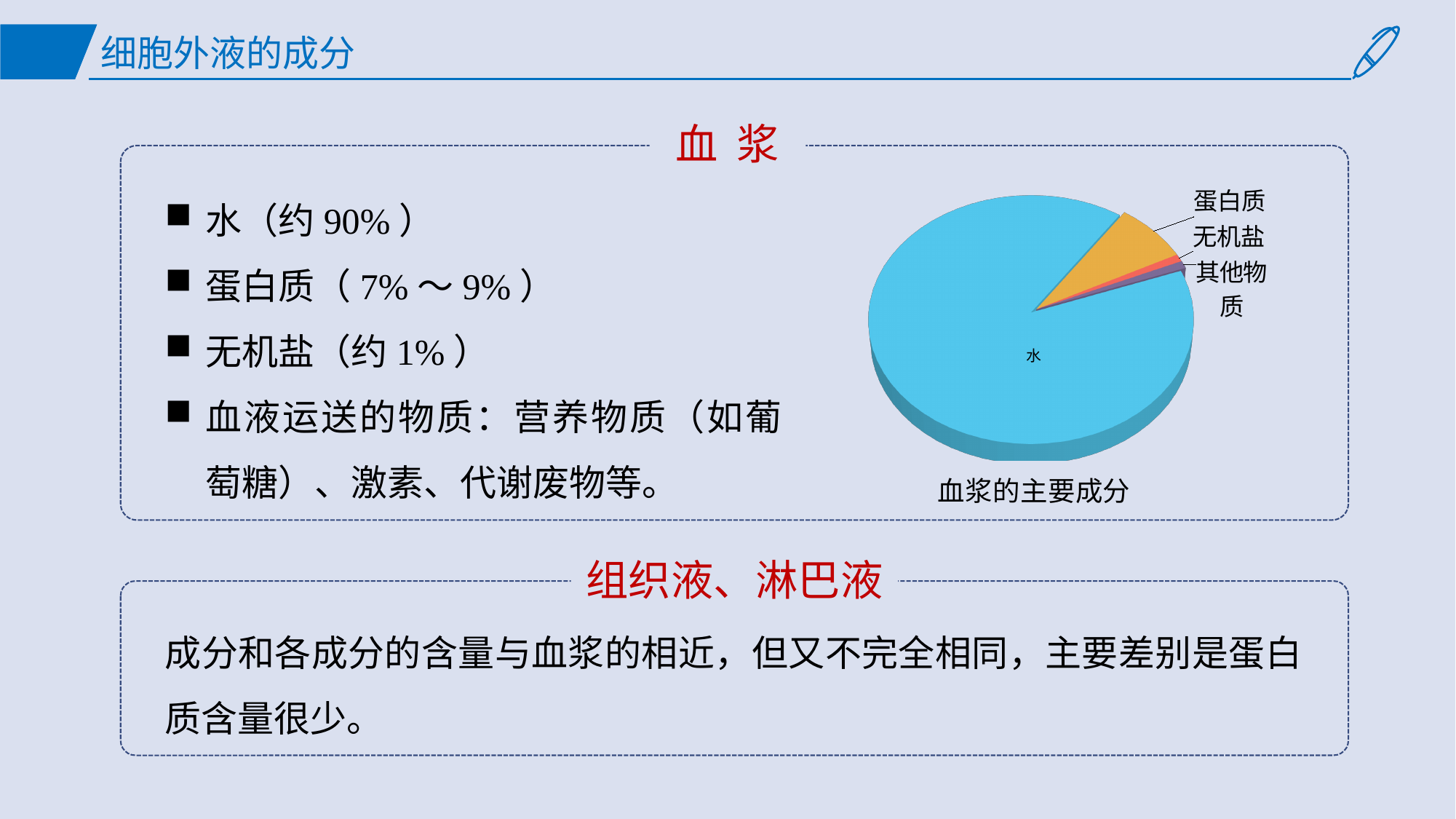

细胞外液的成分

血  浆

水（约90%）
蛋白质（7%～9%）
无机盐（约1%）
血液运送的物质：营养物质（如葡萄糖）、激素、代谢废物等。

[unsupported chart]

组织液、淋巴液

成分和各成分的含量与血浆的相近，但又不完全相同，主要差别是蛋白质含量很少。